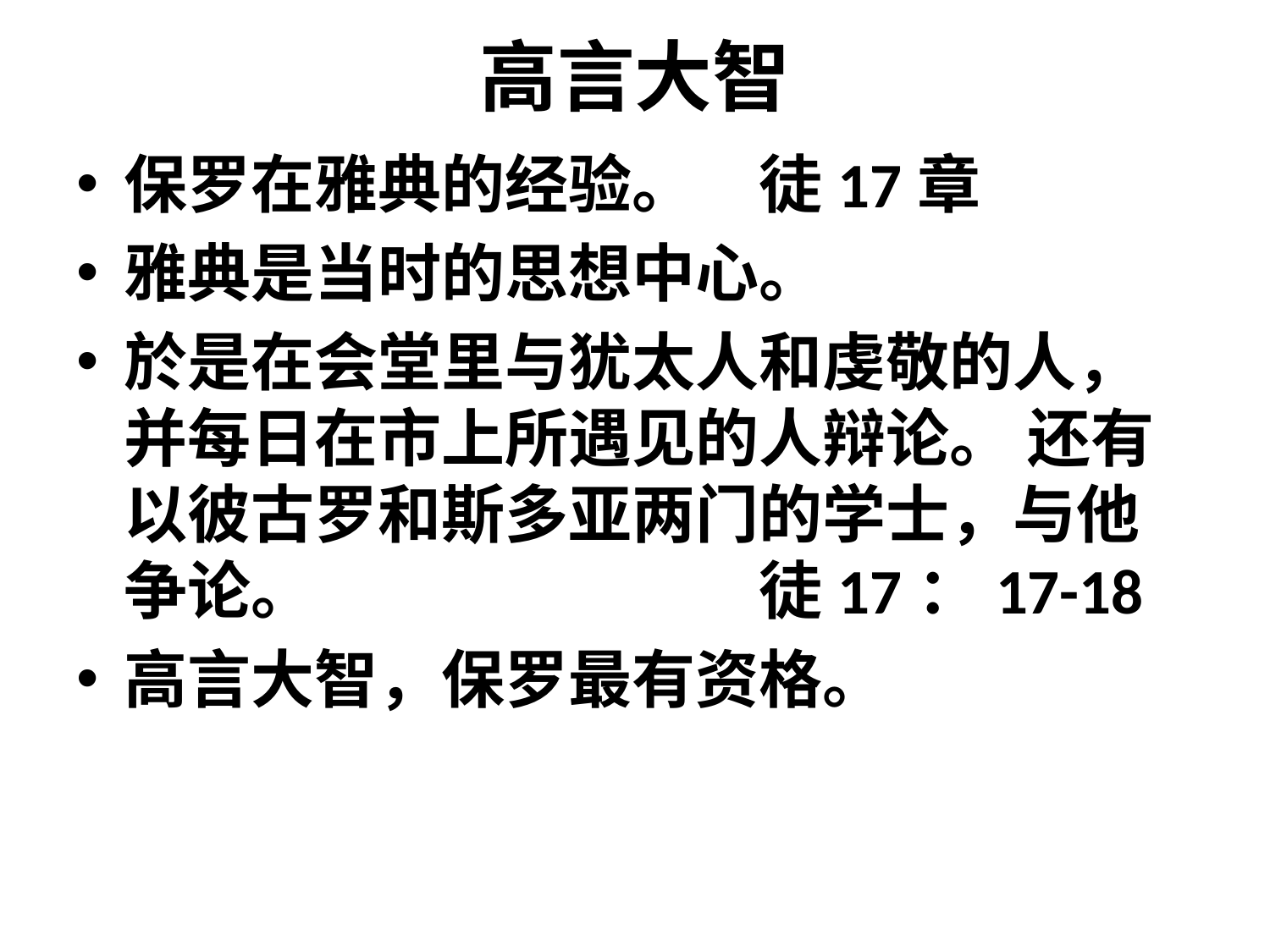

# 高言大智
保罗在雅典的经验。	徒17章
雅典是当时的思想中心。
於是在会堂里与犹太人和虔敬的人，并每日在市上所遇见的人辩论。 还有以彼古罗和斯多亚两门的学士，与他争论。				徒17：17-18
高言大智，保罗最有资格。